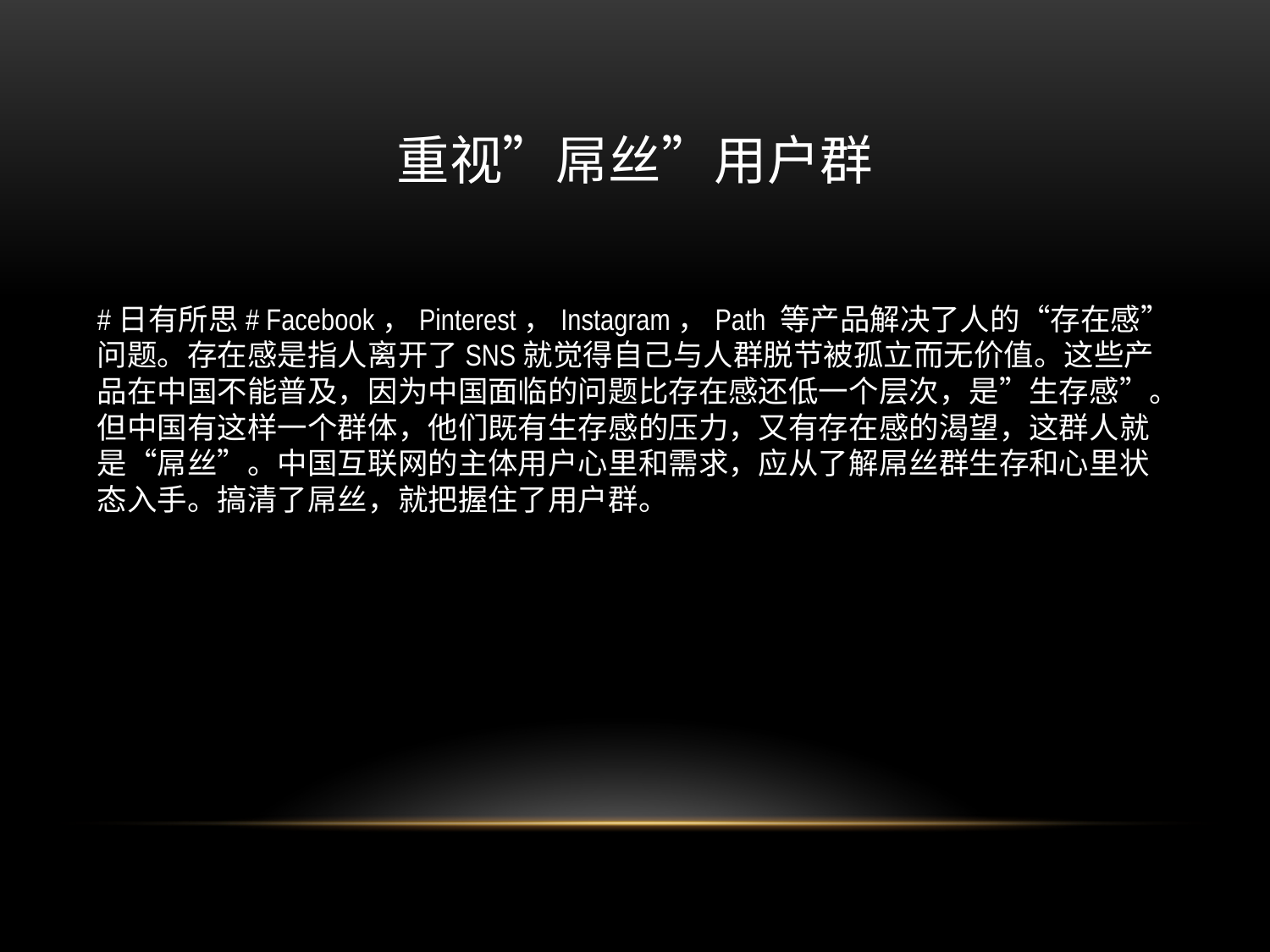

# 重视”屌丝”用户群

#日有所思# Facebook，Pinterest，Instagram，Path 等产品解决了人的“存在感”问题。存在感是指人离开了SNS就觉得自己与人群脱节被孤立而无价值。这些产品在中国不能普及，因为中国面临的问题比存在感还低一个层次，是”生存感”。但中国有这样一个群体，他们既有生存感的压力，又有存在感的渴望，这群人就是“屌丝”。中国互联网的主体用户心里和需求，应从了解屌丝群生存和心里状态入手。搞清了屌丝，就把握住了用户群。